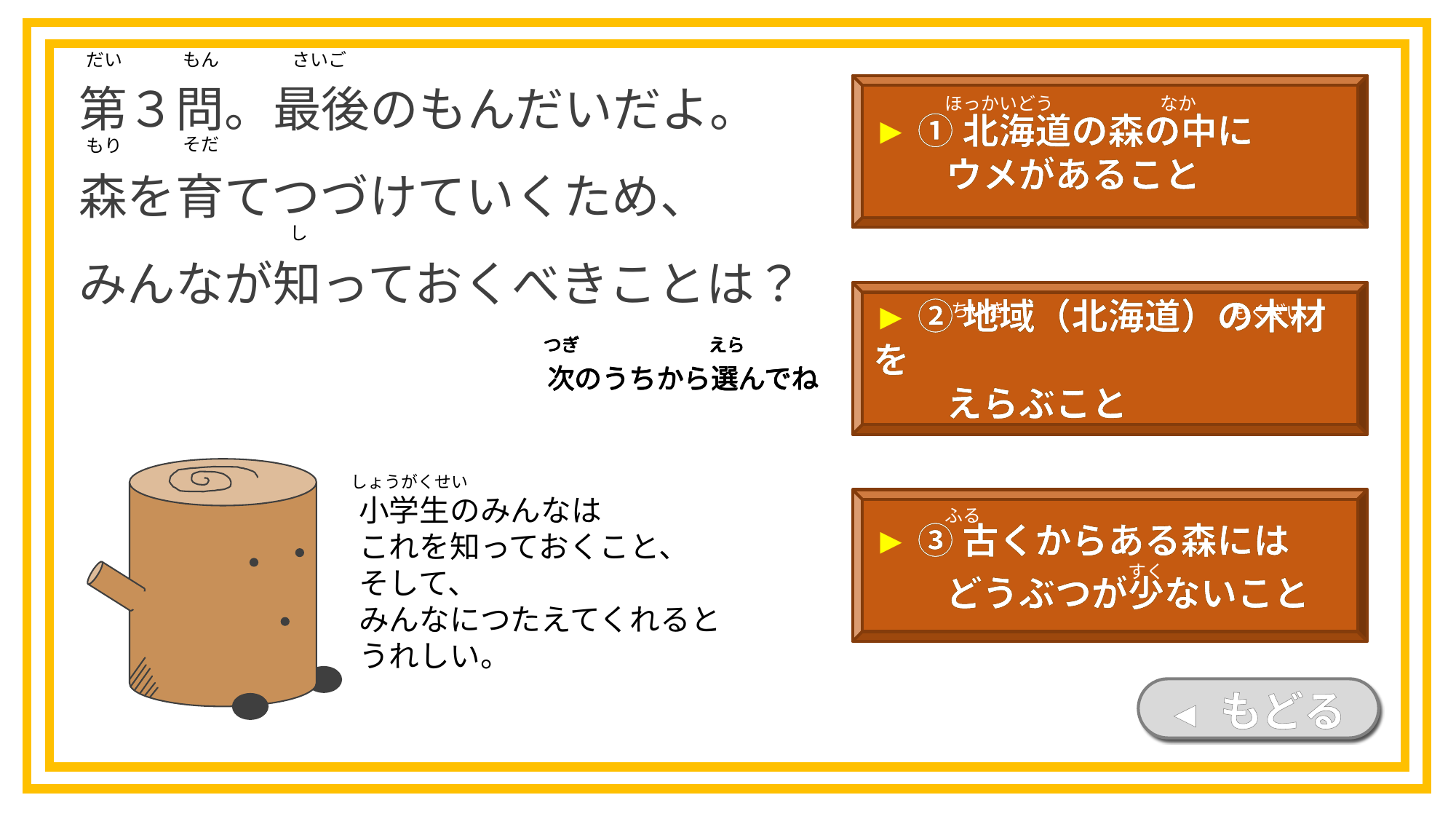

だい
もん
さいご

第３問。最後のもんだいだよ。
森を育てつづけていくため、
みんなが知っておくべきことは？
► ①北海道の森の中に
　　ウメがあること
なか
ほっかいどう
そだ
もり
し
► ②地域（北海道）の木材を
　　えらぶこと
ちいき
もくざい
つぎ
えら
次のうちから選んでね
つぎ
えら
次のうちから選んでね
つぎ
えら
次のうちから選んでね
つぎ
えら
次のうちから選んでね

しょうがくせい
小学生のみんなは
これを知っておくこと、
そして、
みんなにつたえてくれると
うれしい。
► ③古くからある森には
　　どうぶつが少ないこと
ふる
すく
◄ もどる